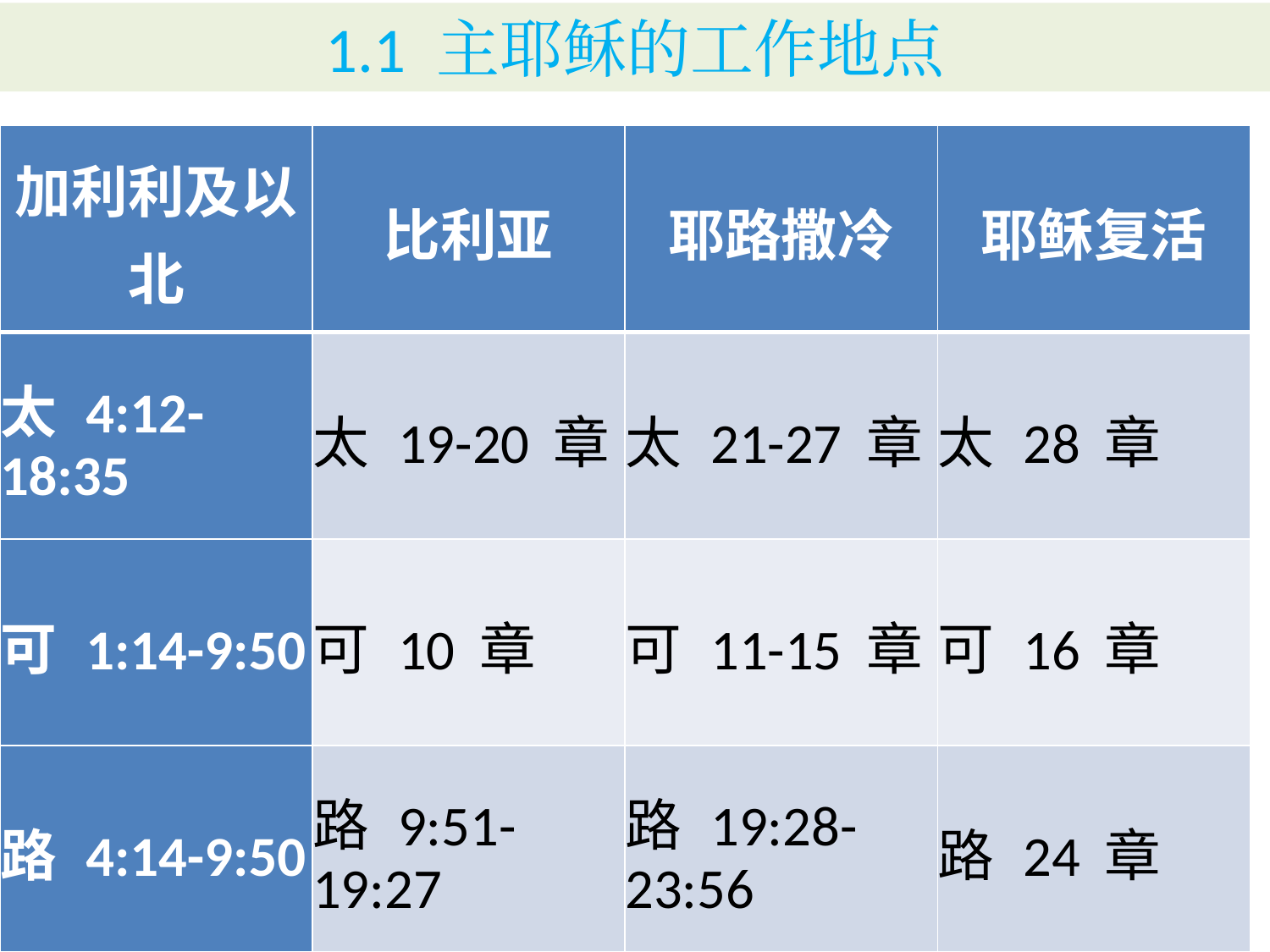

1.1 主耶稣的工作地点
| 加利利及以北 | 比利亚 | 耶路撒冷 | 耶稣复活 |
| --- | --- | --- | --- |
| 太 4:12-18:35 | 太 19-20 章 | 太 21-27 章 | 太 28 章 |
| 可 1:14-9:50 | 可 10 章 | 可 11-15 章 | 可 16 章 |
| 路 4:14-9:50 | 路 9:51-19:27 | 路 19:28-23:56 | 路 24 章 |